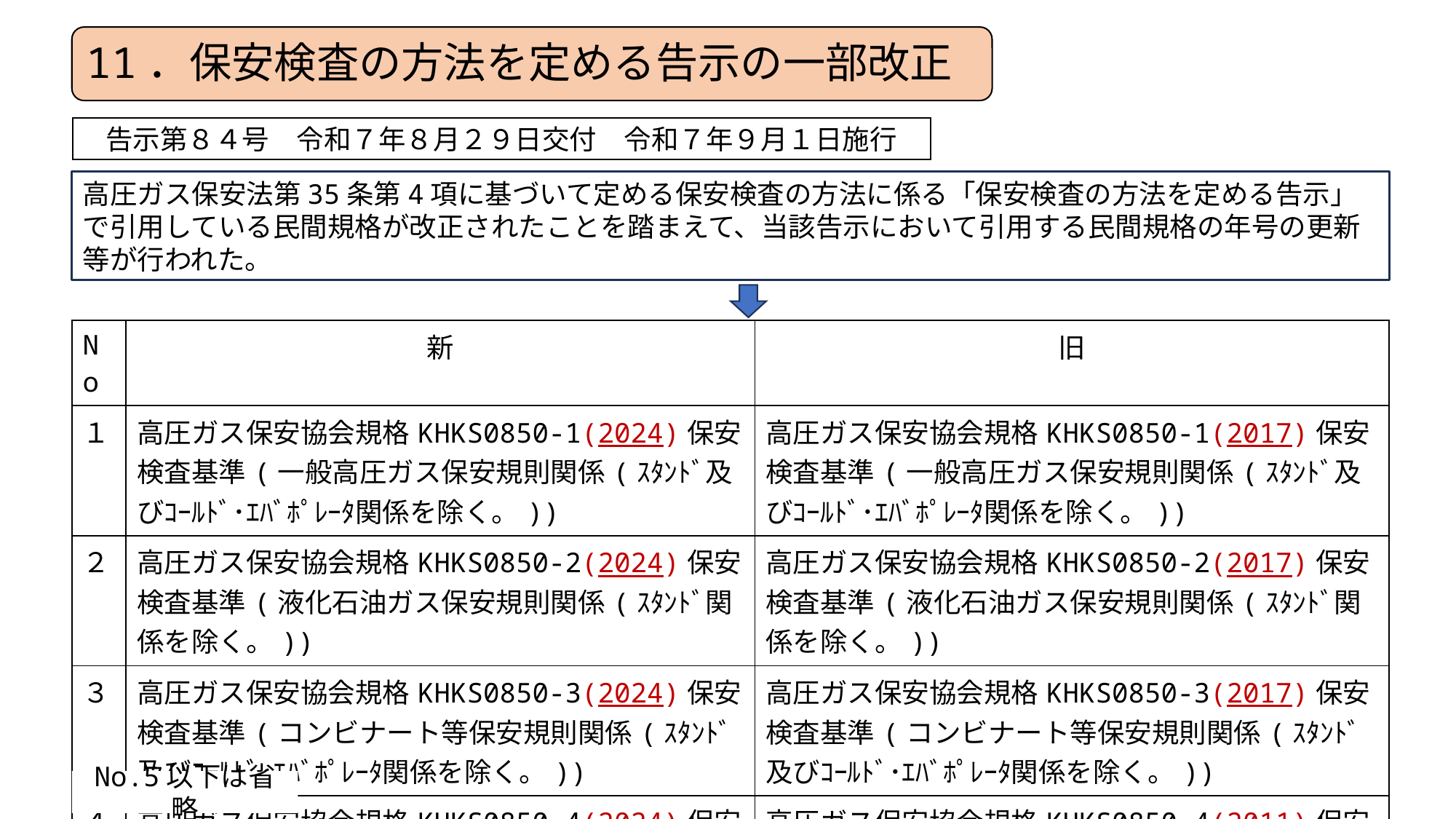

11．保安検査の方法を定める告示の一部改正
告示第８４号　令和７年８月２９日交付　令和７年９月１日施行
高圧ガス保安法第35条第4項に基づいて定める保安検査の方法に係る「保安検査の方法を定める告示」で引用している民間規格が改正されたことを踏まえて、当該告示において引用する民間規格の年号の更新等が行われた。

| No | 新 | 旧 |
| --- | --- | --- |
| １ | 高圧ガス保安協会規格KHKS0850-1(2024)保安検査基準(一般高圧ガス保安規則関係(ｽﾀﾝﾄﾞ及びｺｰﾙﾄﾞ･ｴﾊﾞﾎﾟﾚｰﾀ関係を除く。)) | 高圧ガス保安協会規格KHKS0850-1(2017)保安検査基準(一般高圧ガス保安規則関係(ｽﾀﾝﾄﾞ及びｺｰﾙﾄﾞ･ｴﾊﾞﾎﾟﾚｰﾀ関係を除く。)) |
| ２ | 高圧ガス保安協会規格KHKS0850-2(2024)保安検査基準(液化石油ガス保安規則関係(ｽﾀﾝﾄﾞ関係を除く。)) | 高圧ガス保安協会規格KHKS0850-2(2017)保安検査基準(液化石油ガス保安規則関係(ｽﾀﾝﾄﾞ関係を除く。)) |
| ３ | 高圧ガス保安協会規格KHKS0850-3(2024)保安検査基準(コンビナート等保安規則関係(ｽﾀﾝﾄﾞ及びｺｰﾙﾄﾞ･ｴﾊﾞﾎﾟﾚｰﾀ関係を除く。)) | 高圧ガス保安協会規格KHKS0850-3(2017)保安検査基準(コンビナート等保安規則関係(ｽﾀﾝﾄﾞ及びｺｰﾙﾄﾞ･ｴﾊﾞﾎﾟﾚｰﾀ関係を除く。)) |
| ４ | 高圧ガス保安協会規格KHKS0850-4(2024)保安検査基準(冷凍保安規則関係) | 高圧ガス保安協会規格KHKS0850-4(2011)保安検査基準(冷凍保安規則関係) |
No.5以下は省略